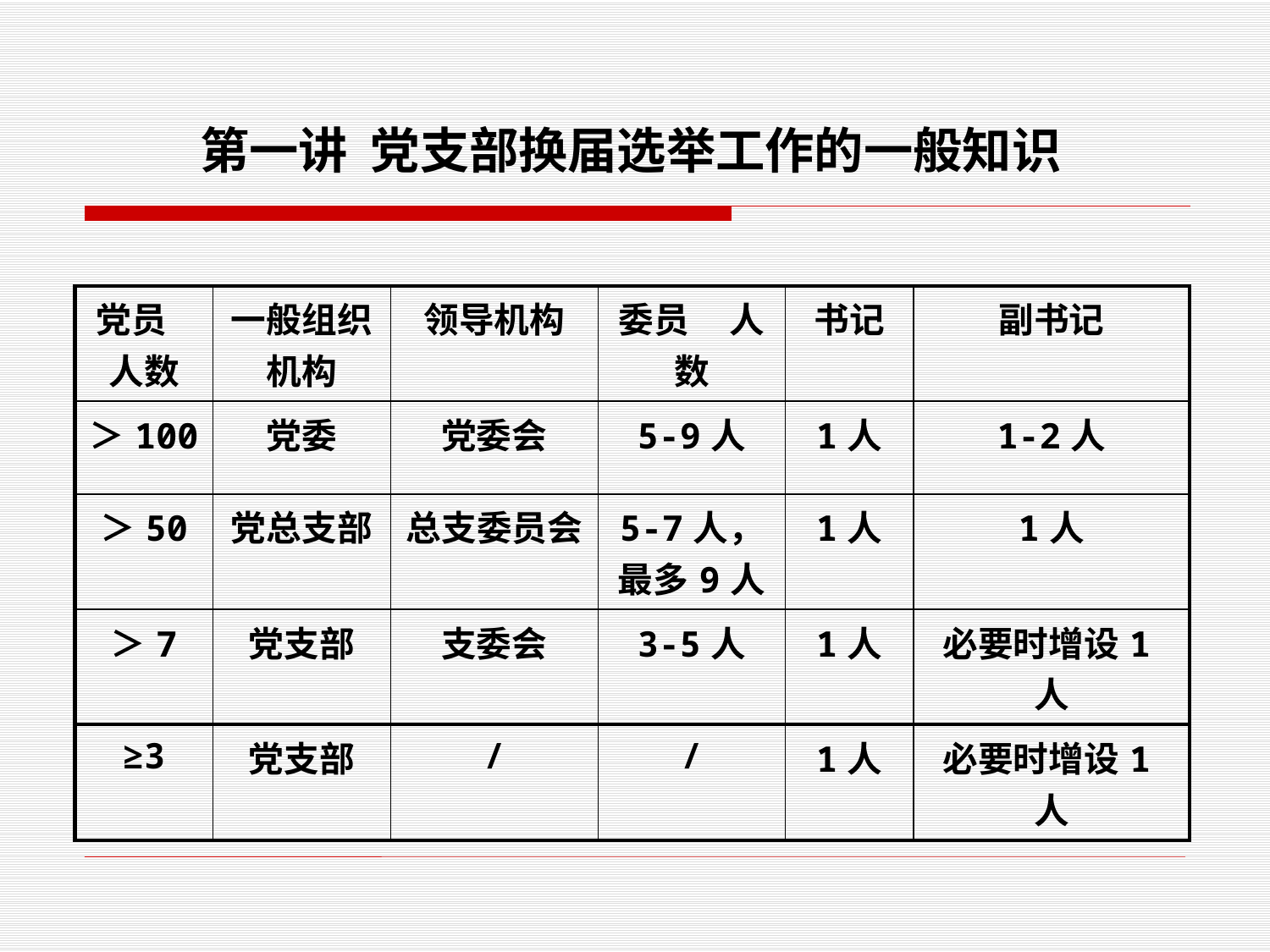

# 第一讲  党支部换届选举工作的一般知识

| 党员 人数 | 一般组织机构 | 领导机构 | 委员 人数 | 书记 | 副书记 |
| --- | --- | --- | --- | --- | --- |
| ＞100 | 党委 | 党委会 | 5-9人 | 1人 | 1-2人 |
| ＞50 | 党总支部 | 总支委员会 | 5-7人，最多9人 | 1人 | 1人 |
| ＞7 | 党支部 | 支委会 | 3-5人 | 1人 | 必要时增设1人 |
| ≥3 | 党支部 | / | / | 1人 | 必要时增设1人 |